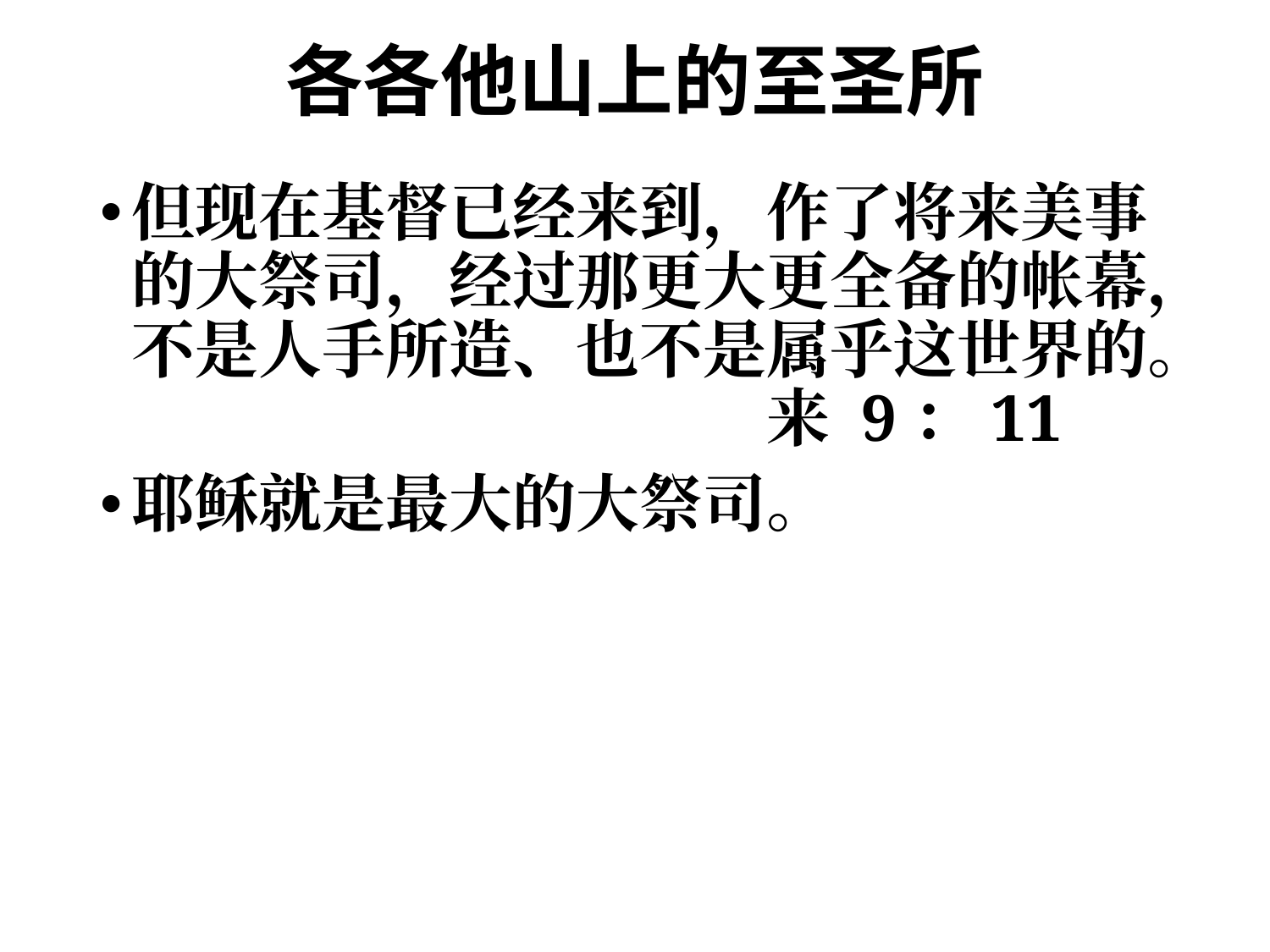

# 各各他山上的至圣所
但现在基督已经来到，作了将来美事的大祭司，经过那更大更全备的帐幕，不是人手所造、也不是属乎这世界的。					来 9：11
耶稣就是最大的大祭司。